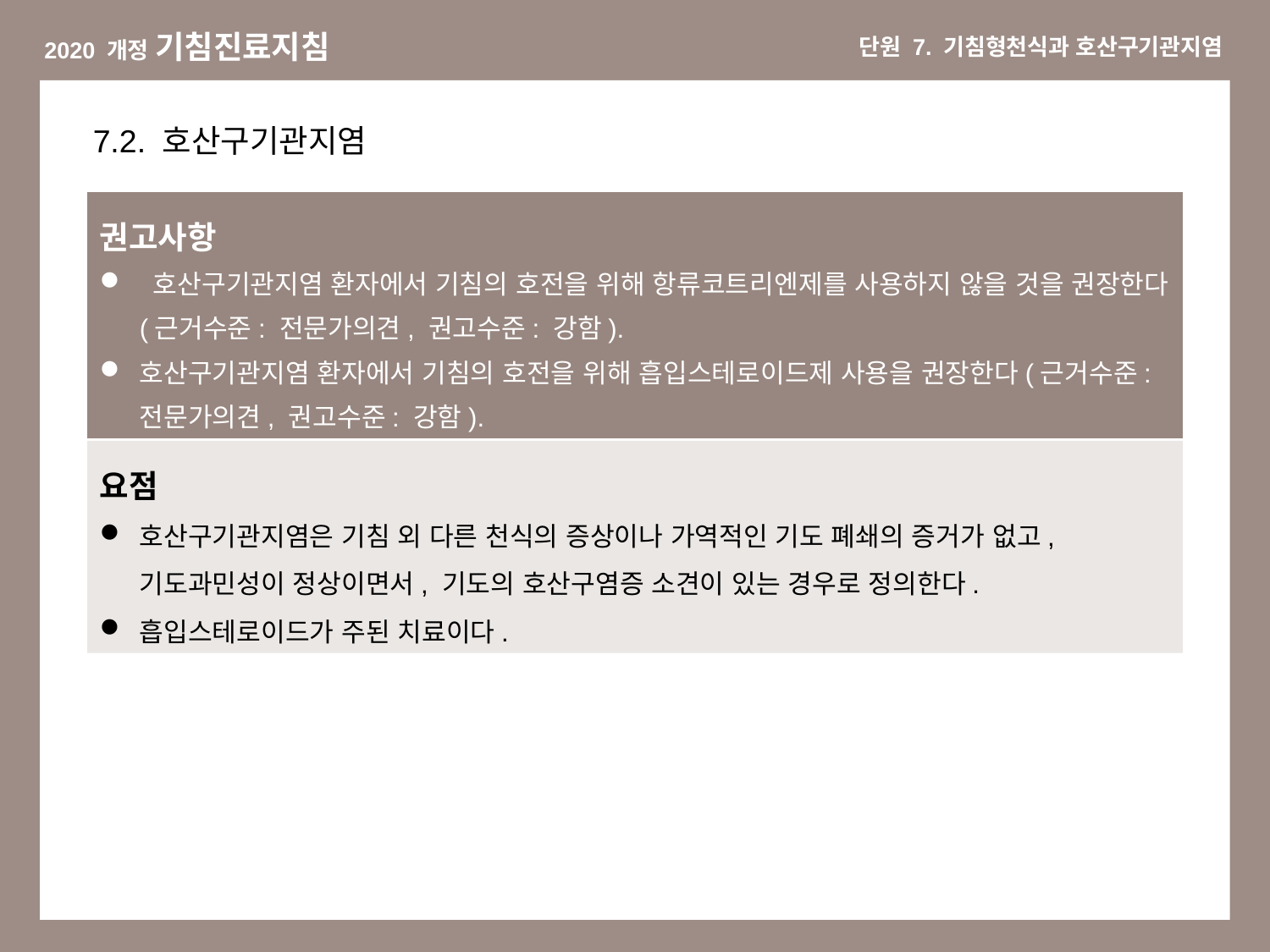

7.2. 호산구기관지염
권고사항
 호산구기관지염 환자에서 기침의 호전을 위해 항류코트리엔제를 사용하지 않을 것을 권장한다(근거수준: 전문가의견, 권고수준: 강함).
호산구기관지염 환자에서 기침의 호전을 위해 흡입스테로이드제 사용을 권장한다(근거수준: 전문가의견, 권고수준: 강함).
요점
호산구기관지염은 기침 외 다른 천식의 증상이나 가역적인 기도 폐쇄의 증거가 없고, 기도과민성이 정상이면서, 기도의 호산구염증 소견이 있는 경우로 정의한다.
흡입스테로이드가 주된 치료이다.